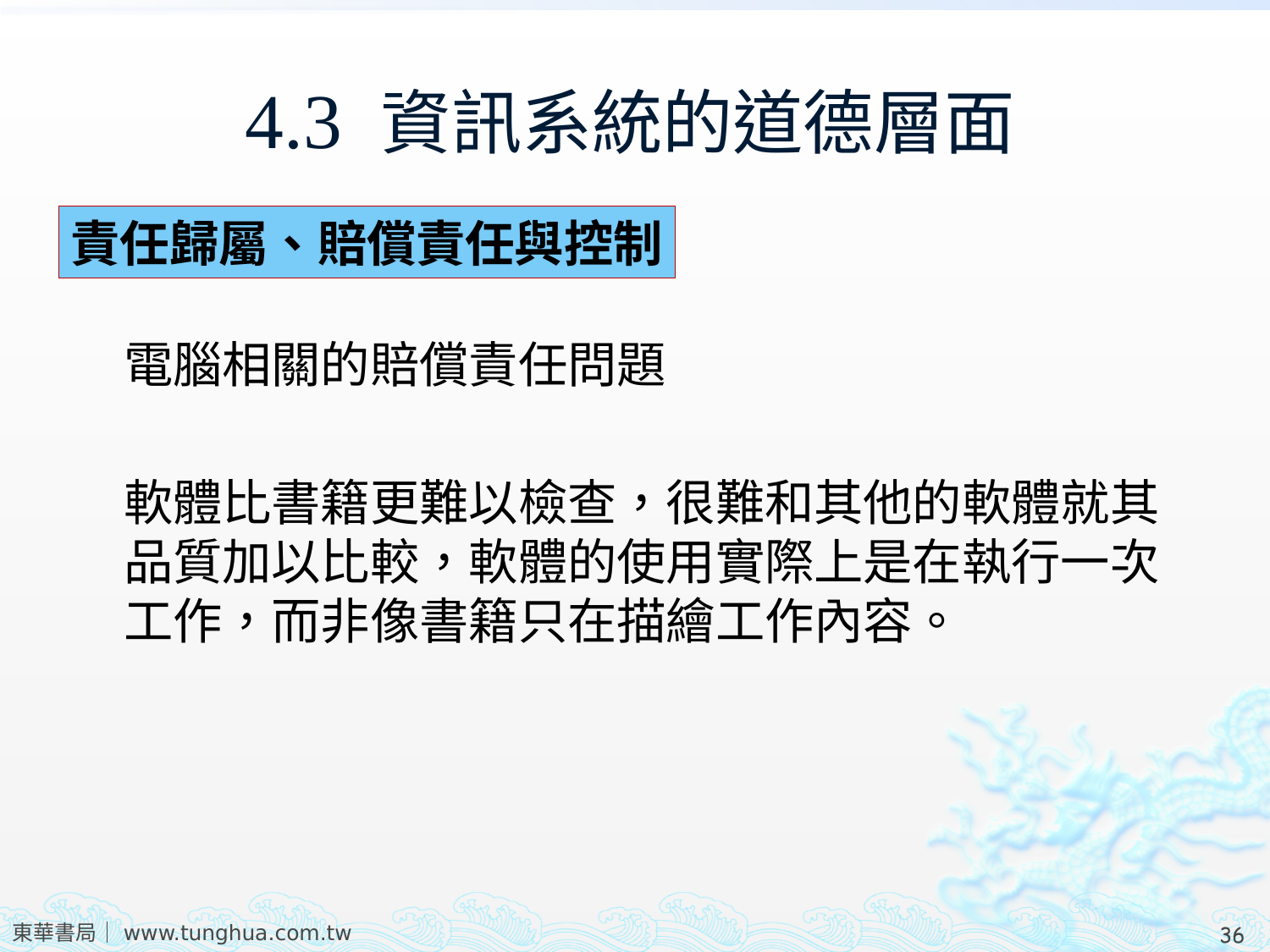

# 4.3 資訊系統的道德層面
責任歸屬、賠償責任與控制
	電腦相關的賠償責任問題

	軟體比書籍更難以檢查，很難和其他的軟體就其品質加以比較，軟體的使用實際上是在執行一次工作，而非像書籍只在描繪工作內容。